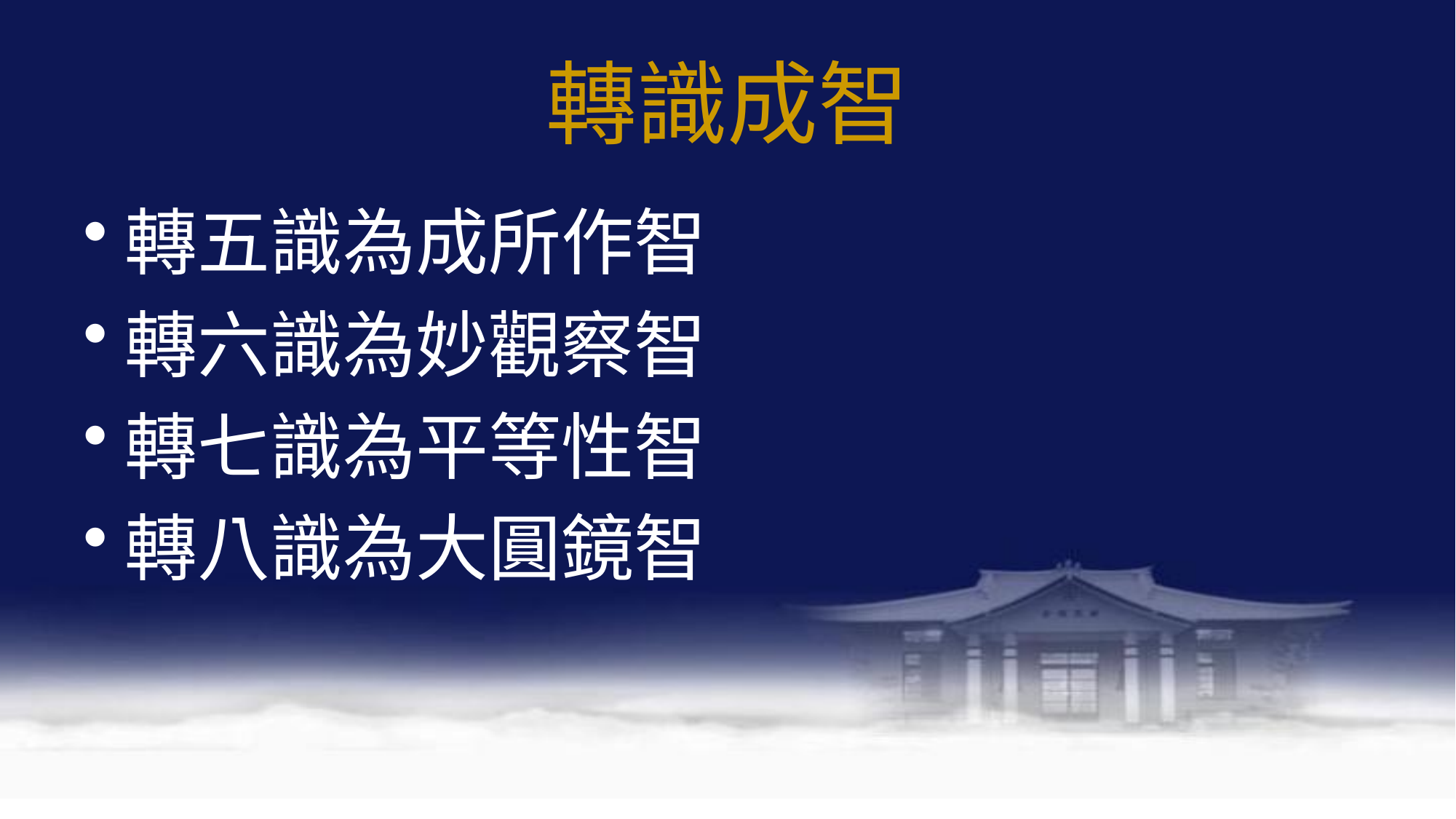

# 轉識成智
轉五識為成所作智
轉六識為妙觀察智
轉七識為平等性智
轉八識為大圓鏡智